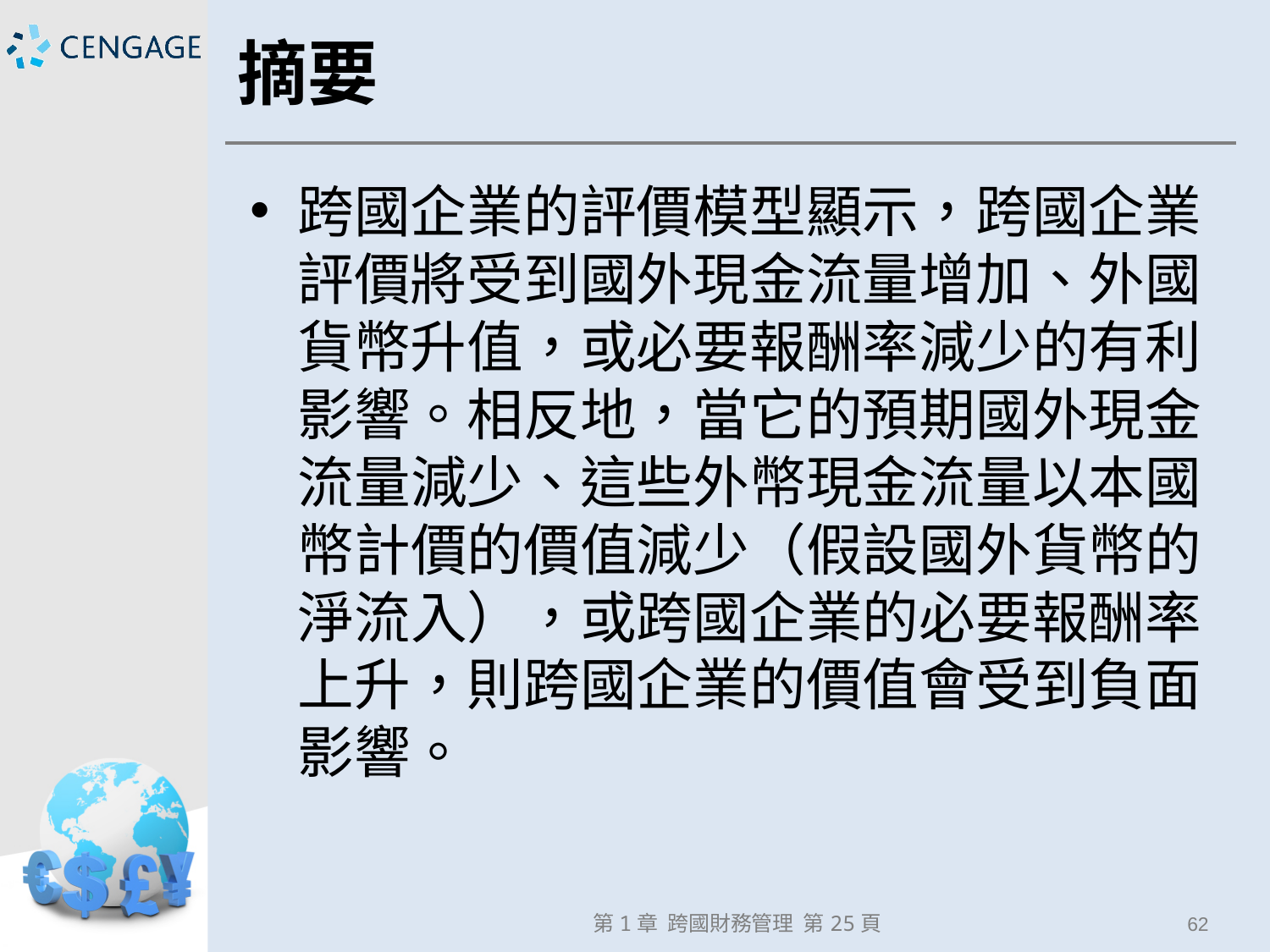

# 摘要
跨國企業的評價模型顯示，跨國企業評價將受到國外現金流量增加、外國貨幣升值，或必要報酬率減少的有利影響。相反地，當它的預期國外現金流量減少、這些外幣現金流量以本國幣計價的價值減少（假設國外貨幣的淨流入），或跨國企業的必要報酬率上升，則跨國企業的價值會受到負面影響。
第1章  跨國財務管理  第25頁
62